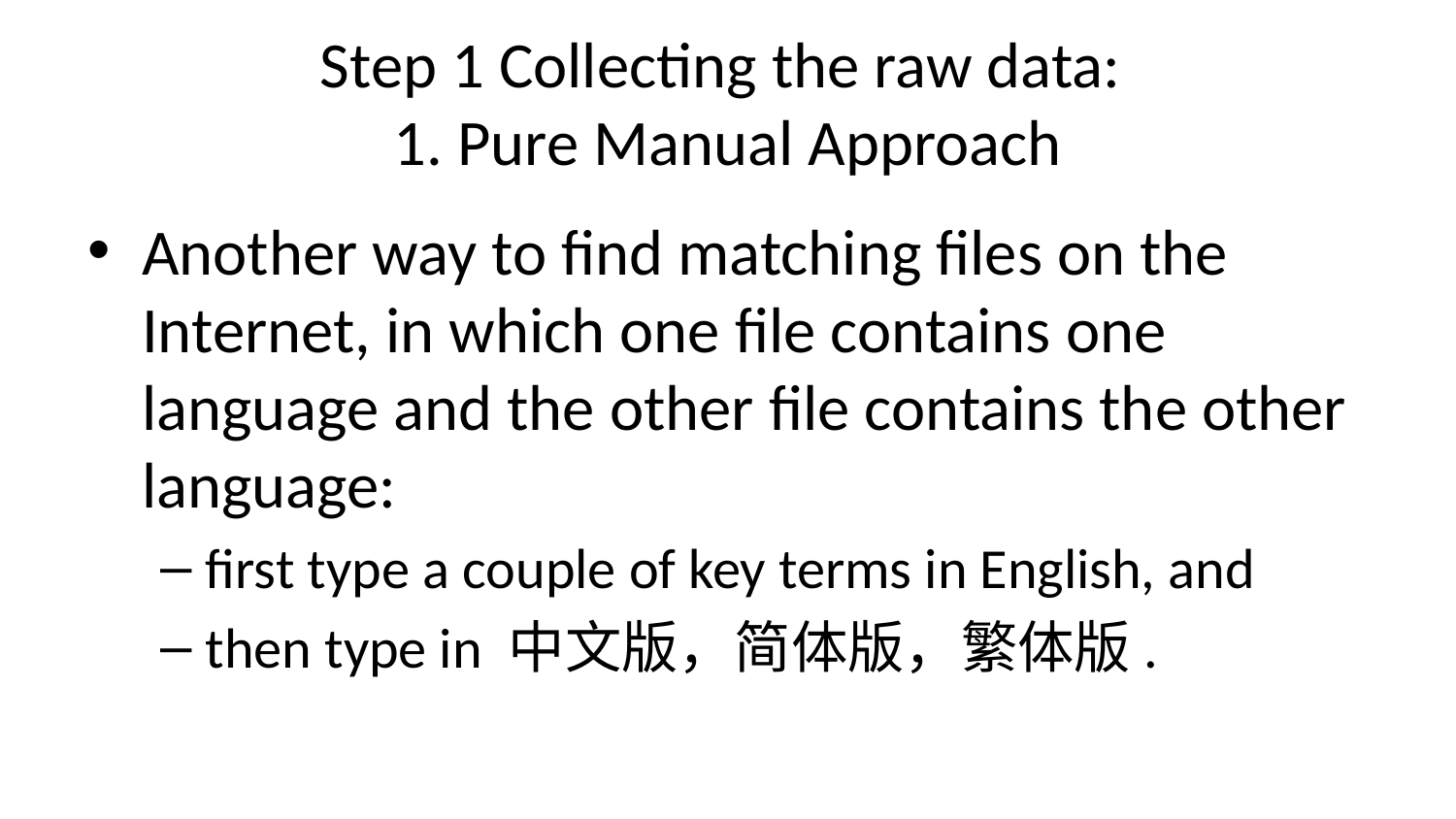

# Step 1 Collecting the raw data: 1. Pure Manual Approach
Another way to find matching files on the Internet, in which one file contains one language and the other file contains the other language:
first type a couple of key terms in English, and
then type in 中文版，简体版，繁体版.